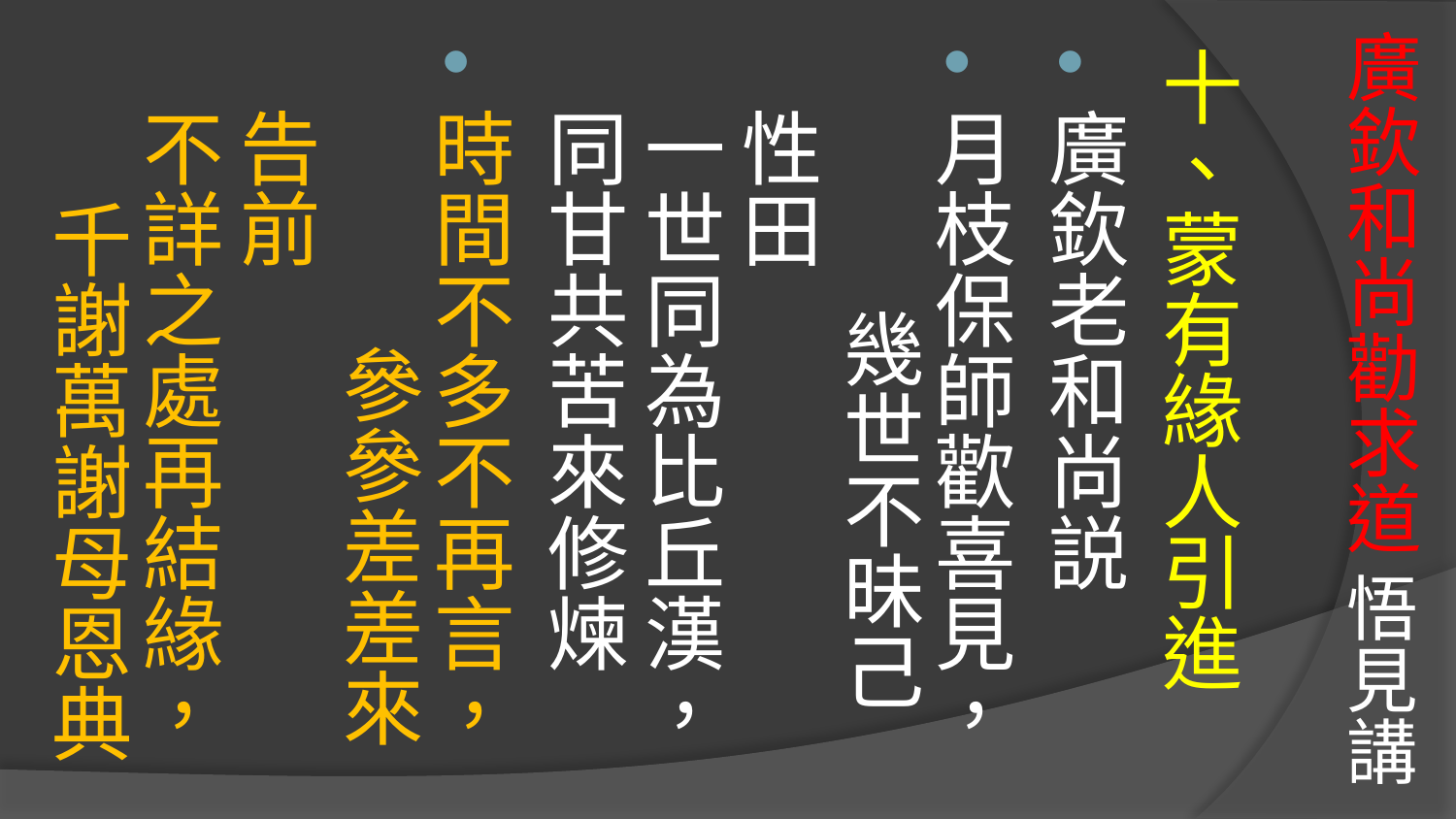

# 廣欽和尚勸求道 悟見講
十、蒙有緣人引進
廣欽老和尚説
月枝保師歡喜見，             幾世不昧己性田
一世同為比丘漢，  同甘共苦來修煉
時間不多不再言，               參參差差來告前
不詳之處再結緣，       千謝萬謝母恩典